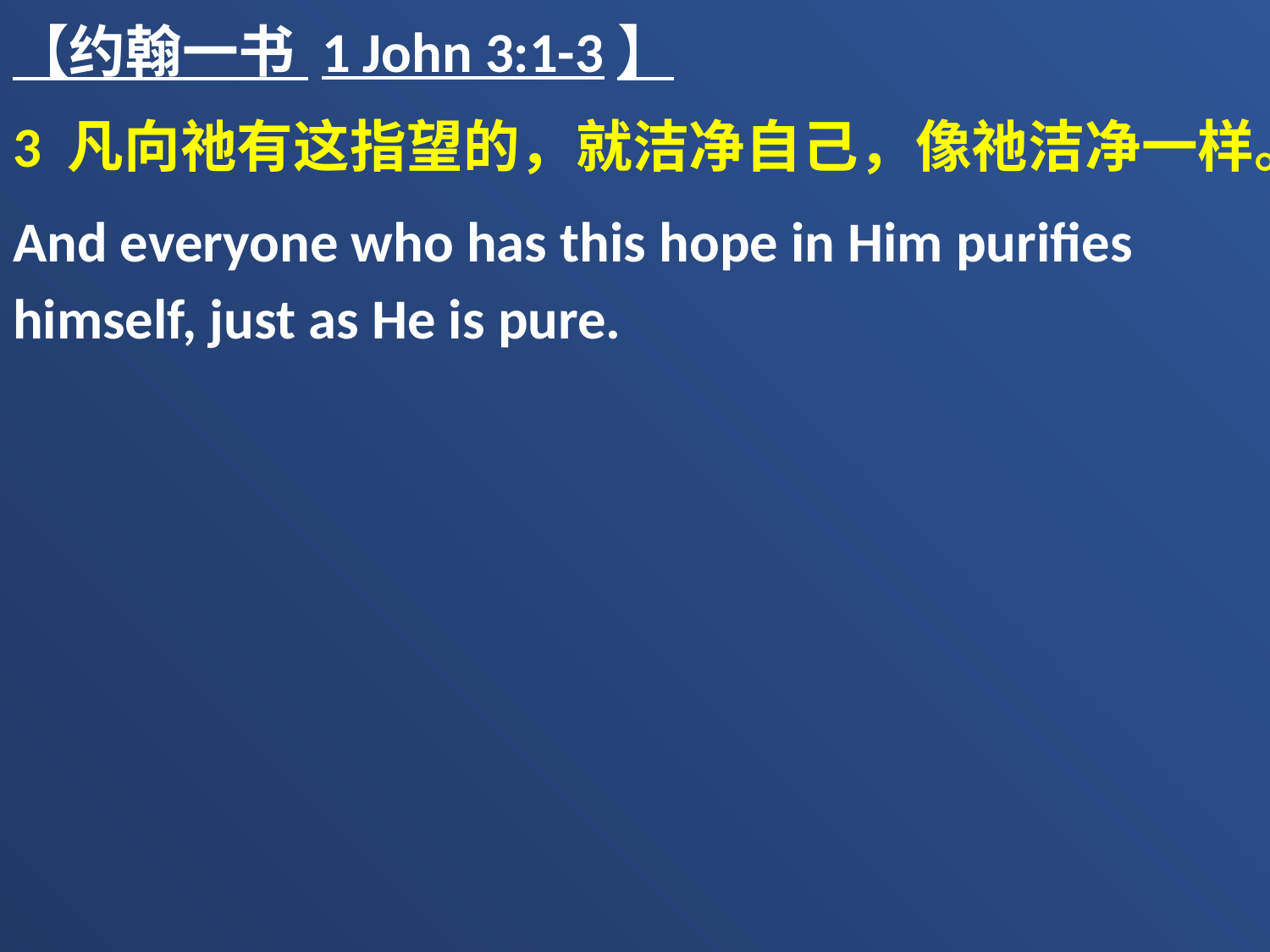

【约翰一书 1 John 3:1-3】
3 凡向祂有这指望的，就洁净自己，像祂洁净一样。
And everyone who has this hope in Him purifies himself, just as He is pure.